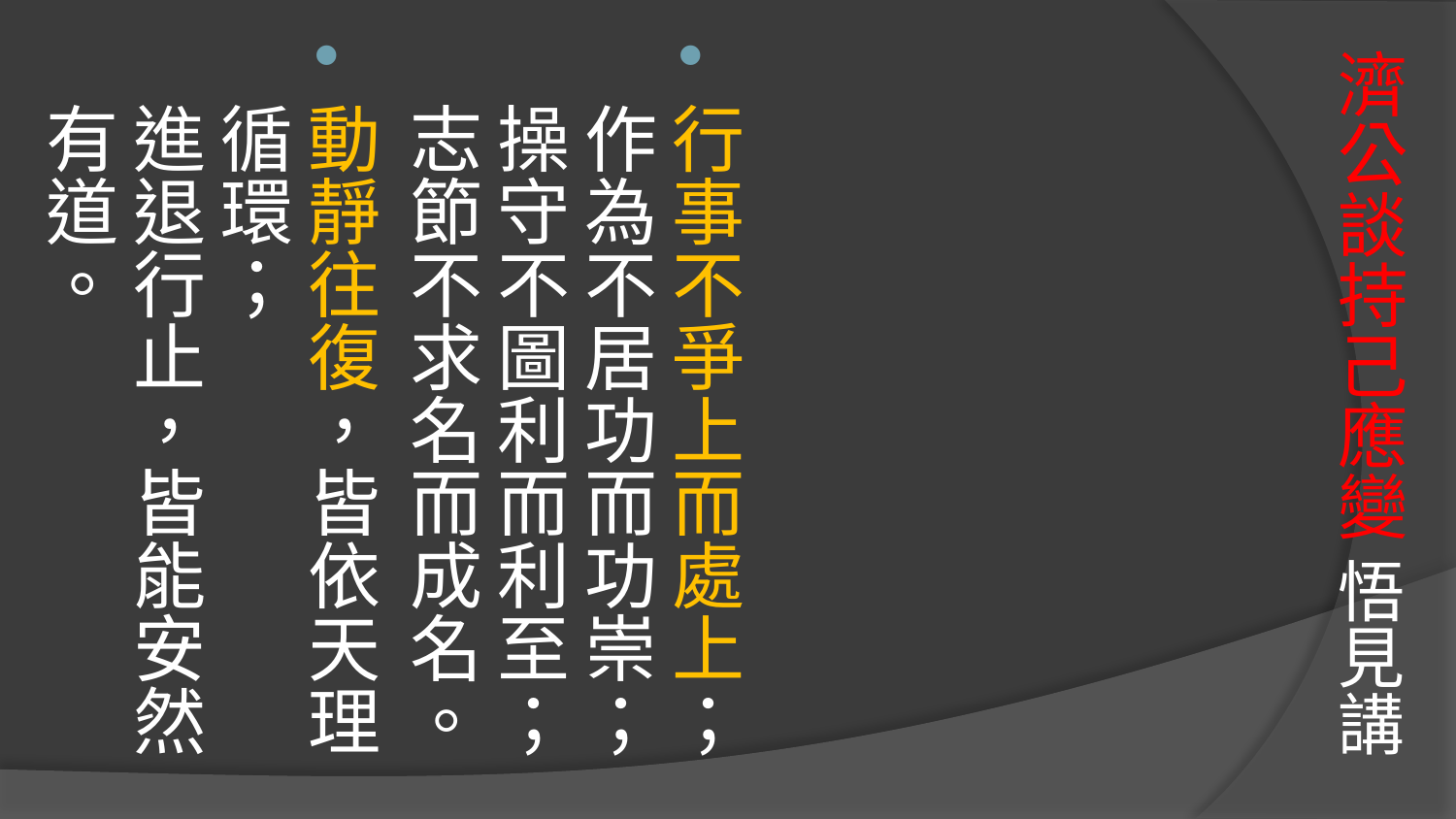

# 濟公談持己應變 悟見講
行事不爭上而處上；
作為不居功而功崇；
操守不圖利而利至；
志節不求名而成名。
動靜往復，皆依天理循環；
進退行止，皆能安然有道。